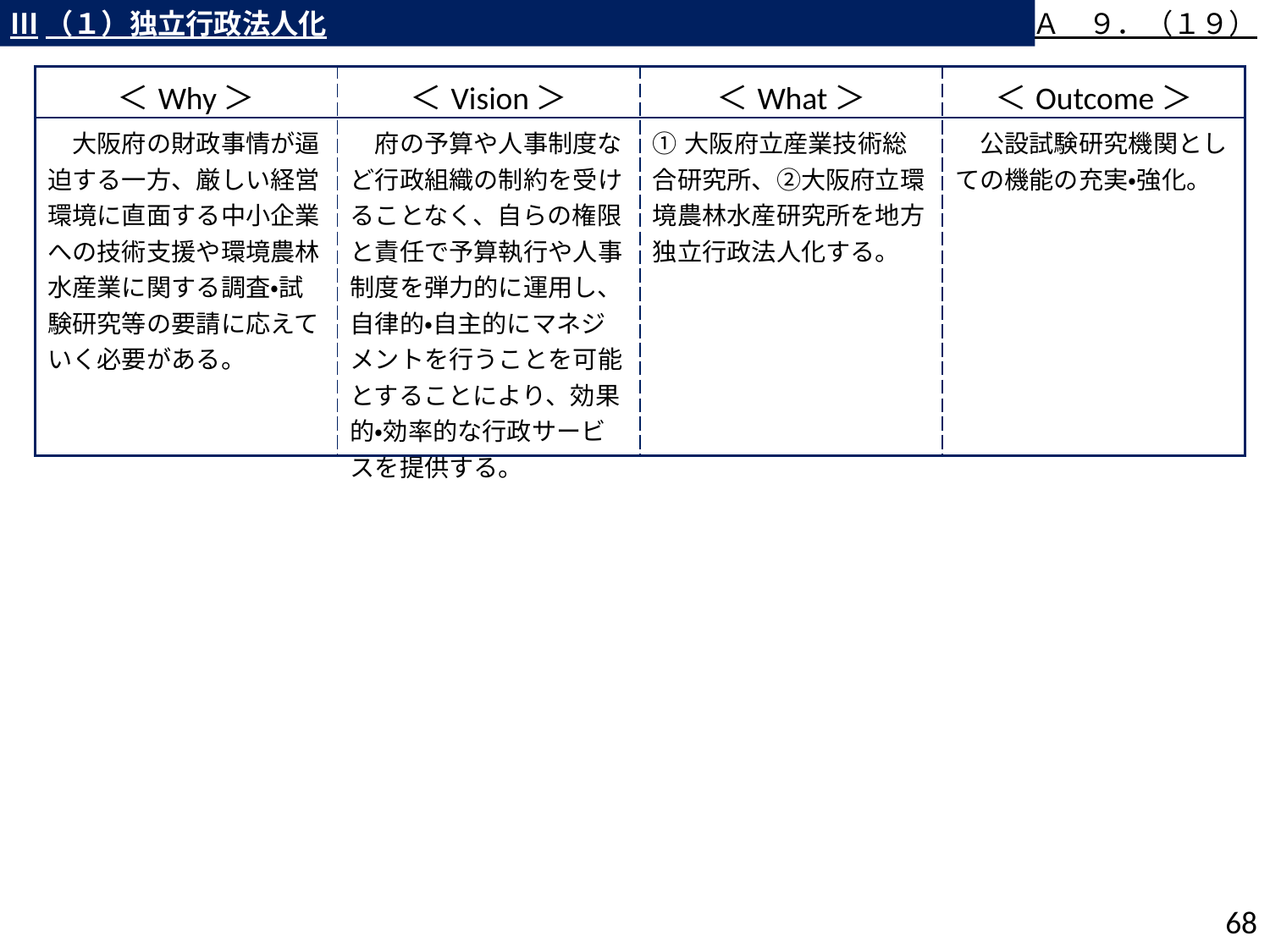

Ⅲ（１）独立行政法人化
Ａ　９．（１９）
| ＜Why＞ | ＜Vision＞ | ＜What＞ | ＜Outcome＞ |
| --- | --- | --- | --- |
| 大阪府の財政事情が逼迫する一方、厳しい経営環境に直面する中小企業への技術支援や環境農林水産業に関する調査・試験研究等の要請に応えていく必要がある。 | 府の予算や人事制度など行政組織の制約を受けることなく、自らの権限と責任で予算執行や人事制度を弾力的に運用し、自律的・自主的にマネジメントを行うことを可能とすることにより、効果的・効率的な行政サービスを提供する。 | ①大阪府立産業技術総合研究所、②大阪府立環境農林水産研究所を地方独立行政法人化する。 | 公設試験研究機関としての機能の充実・強化。 |
68